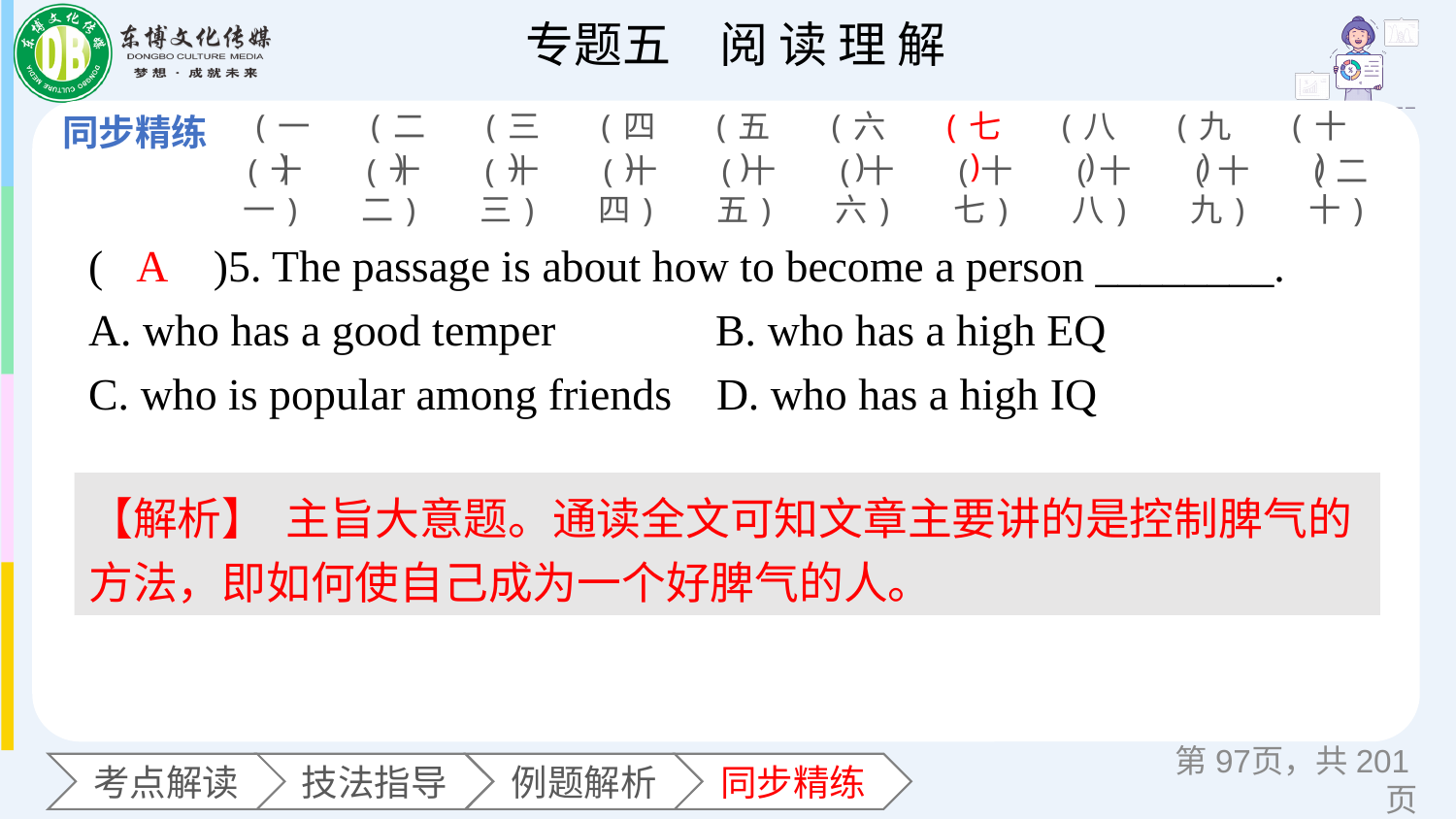

(一)
(二)
(三)
(四)
(五)
(六)
(七)
(八)
(九)
(十)
(十一)
(十二)
(十三)
(十四)
(十五)
(十六)
(十七)
(十八)
(十九)
(二十)
(　　)5. The passage is about how to become a person ________.
A. who has a good temper    	    B. who has a high EQ
C. who is popular among friends    D. who has a high IQ
A
【解析】  主旨大意题。通读全文可知文章主要讲的是控制脾气的方法，即如何使自己成为一个好脾气的人。
第97页，共201页